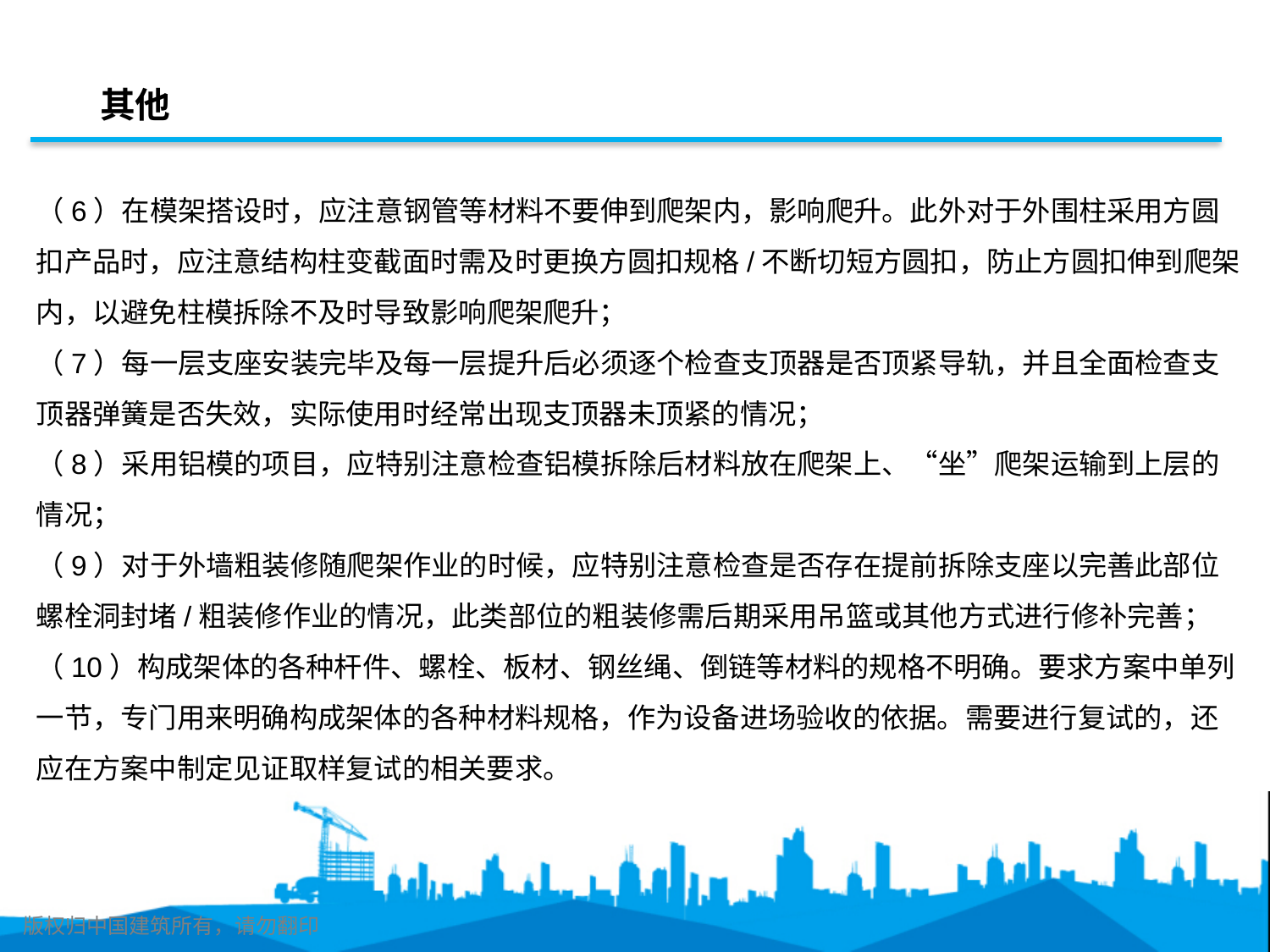

其他
（6）在模架搭设时，应注意钢管等材料不要伸到爬架内，影响爬升。此外对于外围柱采用方圆扣产品时，应注意结构柱变截面时需及时更换方圆扣规格/不断切短方圆扣，防止方圆扣伸到爬架内，以避免柱模拆除不及时导致影响爬架爬升；
（7）每一层支座安装完毕及每一层提升后必须逐个检查支顶器是否顶紧导轨，并且全面检查支顶器弹簧是否失效，实际使用时经常出现支顶器未顶紧的情况；
（8）采用铝模的项目，应特别注意检查铝模拆除后材料放在爬架上、“坐”爬架运输到上层的情况；
（9）对于外墙粗装修随爬架作业的时候，应特别注意检查是否存在提前拆除支座以完善此部位螺栓洞封堵/粗装修作业的情况，此类部位的粗装修需后期采用吊篮或其他方式进行修补完善；
（10）构成架体的各种杆件、螺栓、板材、钢丝绳、倒链等材料的规格不明确。要求方案中单列一节，专门用来明确构成架体的各种材料规格，作为设备进场验收的依据。需要进行复试的，还应在方案中制定见证取样复试的相关要求。
61
版权归中国建筑所有，请勿翻印